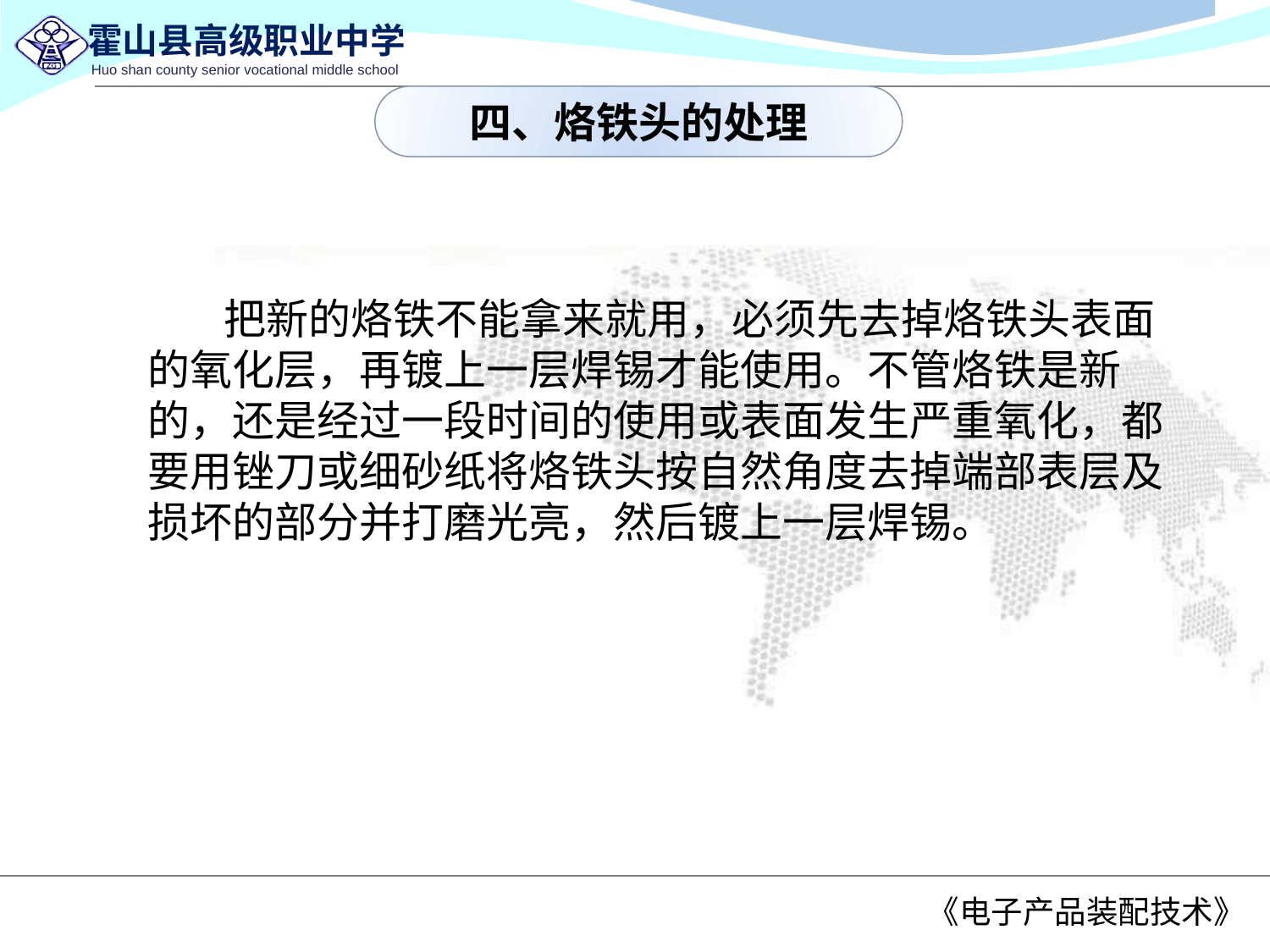

四、烙铁头的处理
       把新的烙铁不能拿来就用，必须先去掉烙铁头表面的氧化层，再镀上一层焊锡才能使用。不管烙铁是新的，还是经过一段时间的使用或表面发生严重氧化，都要用锉刀或细砂纸将烙铁头按自然角度去掉端部表层及损坏的部分并打磨光亮，然后镀上一层焊锡。